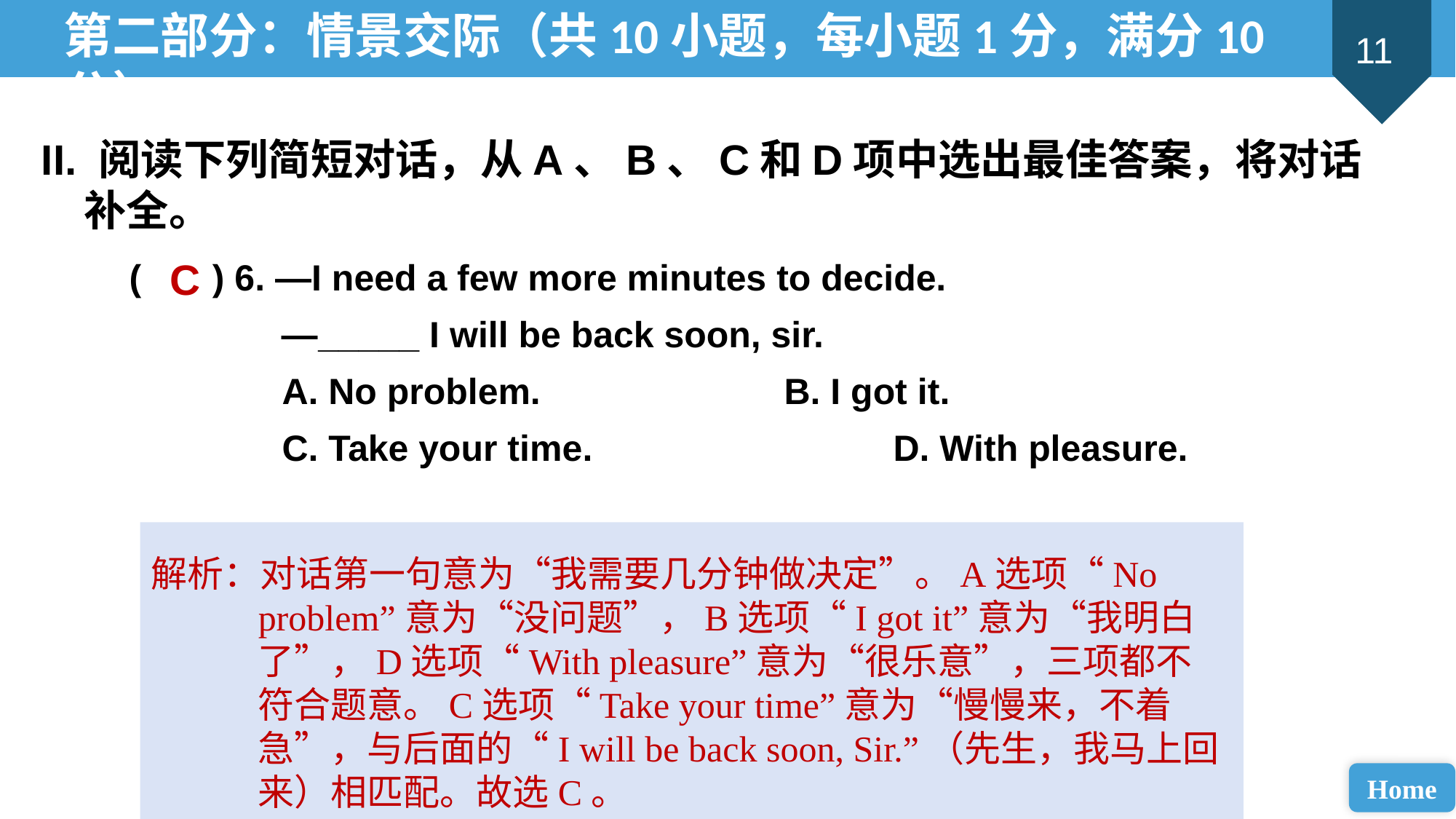

第二部分：情景交际（共10小题，每小题1分，满分10分）
II. 阅读下列简短对话，从A、B、C和D项中选出最佳答案，将对话补全。
(       ) 6. —I need a few more minutes to decide.
               —_____ I will be back soon, sir.
               A. No problem. 			B. I got it.
               C. Take your time. 			D. With pleasure.
C

解析：对话第一句意为“我需要几分钟做决定”。A选项“No problem”意为“没问题”，B选项“I got it”意为“我明白了”，D选项“With pleasure”意为“很乐意”，三项都不符合题意。C选项“Take your time”意为“慢慢来，不着急”，与后面的“I will be back soon, Sir.”（先生，我马上回来）相匹配。故选C。